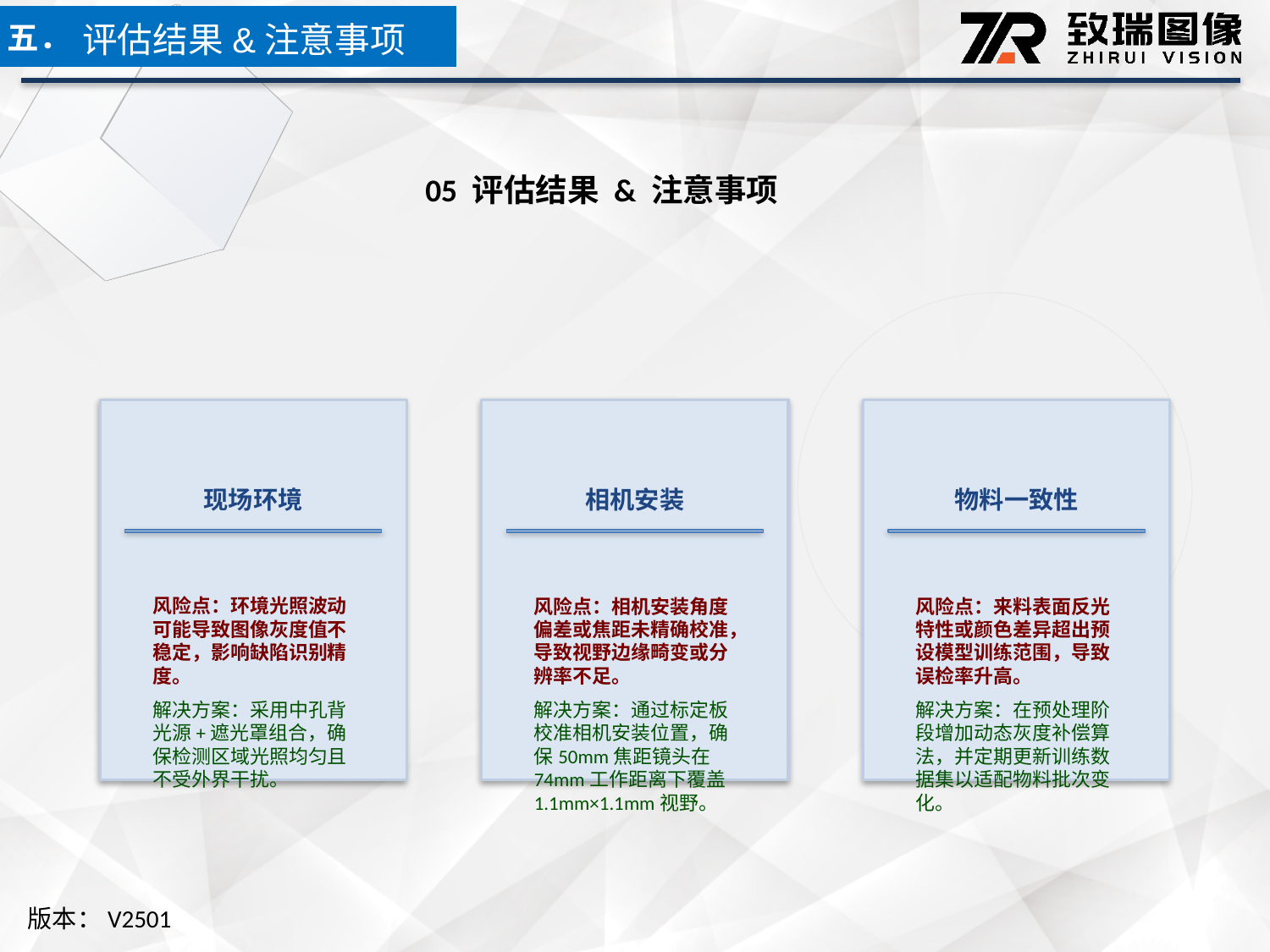

五．
评估结果&注意事项

05 评估结果 & 注意事项

现场环境

相机安装

物料一致性

风险点：环境光照波动可能导致图像灰度值不稳定，影响缺陷识别精度。
解决方案：采用中孔背光源+遮光罩组合，确保检测区域光照均匀且不受外界干扰。

风险点：相机安装角度偏差或焦距未精确校准，导致视野边缘畸变或分辨率不足。
解决方案：通过标定板校准相机安装位置，确保50mm焦距镜头在74mm工作距离下覆盖1.1mm×1.1mm视野。

风险点：来料表面反光特性或颜色差异超出预设模型训练范围，导致误检率升高。
解决方案：在预处理阶段增加动态灰度补偿算法，并定期更新训练数据集以适配物料批次变化。